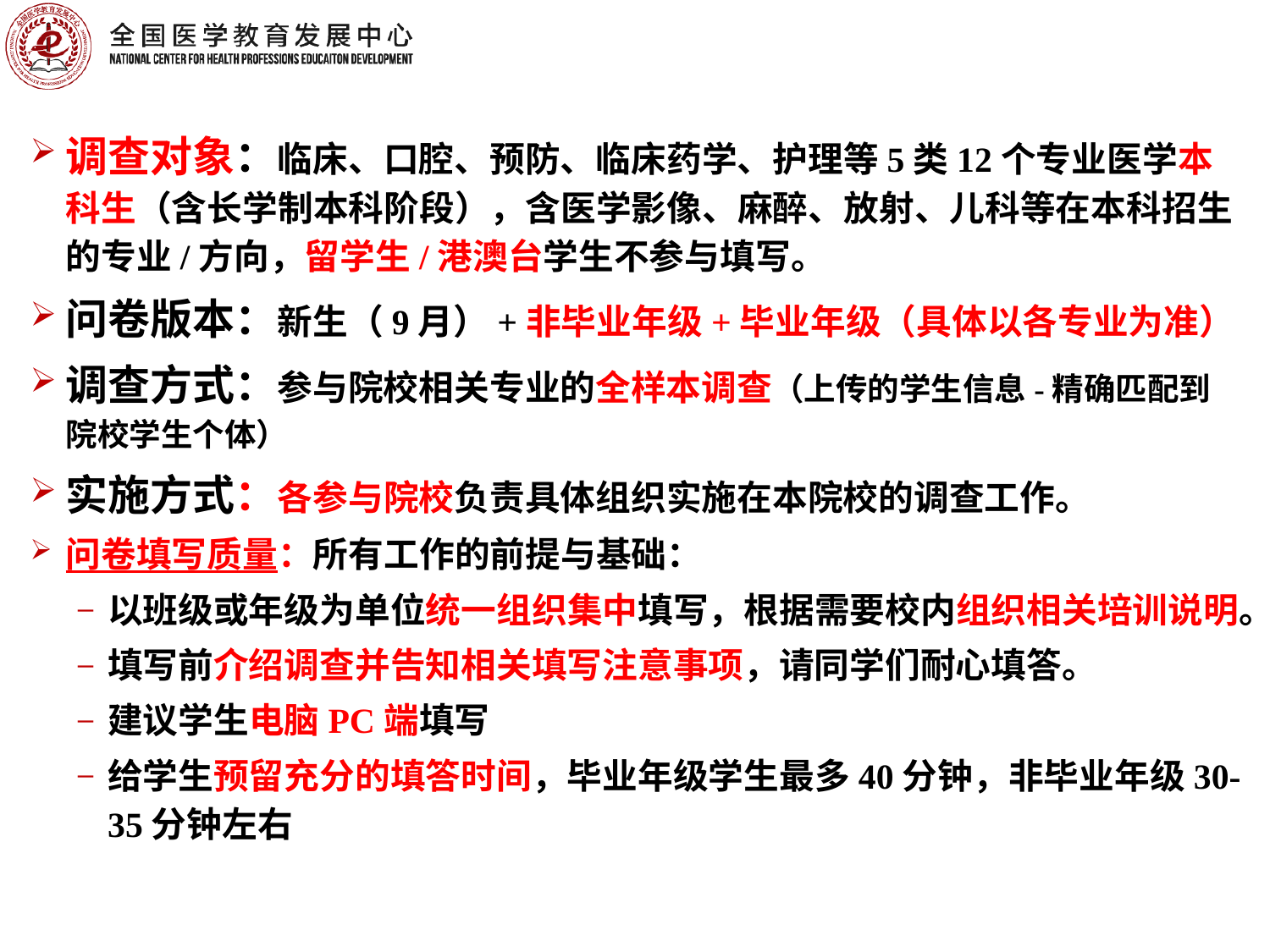

调查对象：临床、口腔、预防、临床药学、护理等5类12个专业医学本科生（含长学制本科阶段），含医学影像、麻醉、放射、儿科等在本科招生的专业/方向，留学生/港澳台学生不参与填写。
问卷版本：新生（9月）+非毕业年级+毕业年级（具体以各专业为准）
调查方式：参与院校相关专业的全样本调查（上传的学生信息-精确匹配到院校学生个体）
实施方式：各参与院校负责具体组织实施在本院校的调查工作。
问卷填写质量：所有工作的前提与基础：
以班级或年级为单位统一组织集中填写，根据需要校内组织相关培训说明。
填写前介绍调查并告知相关填写注意事项，请同学们耐心填答。
建议学生电脑PC端填写
给学生预留充分的填答时间，毕业年级学生最多40分钟，非毕业年级30-35分钟左右